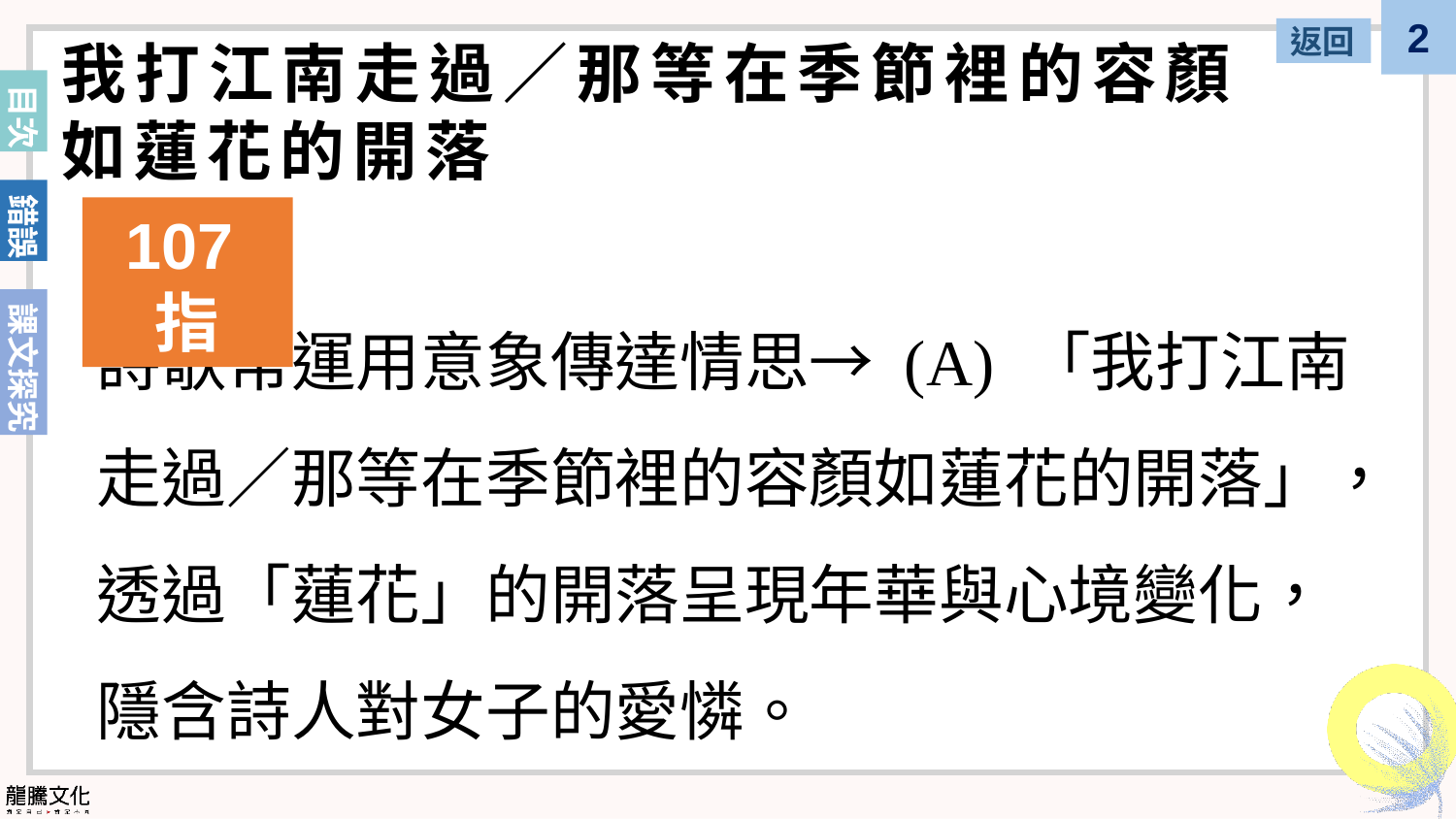

返回
我打江南走過／那等在季節裡的容顏如蓮花的開落
107指
詩歌常運用意象傳達情思→ (A) 「我打江南走過／那等在季節裡的容顏如蓮花的開落」，透過「蓮花」的開落呈現年華與心境變化，隱含詩人對女子的愛憐。